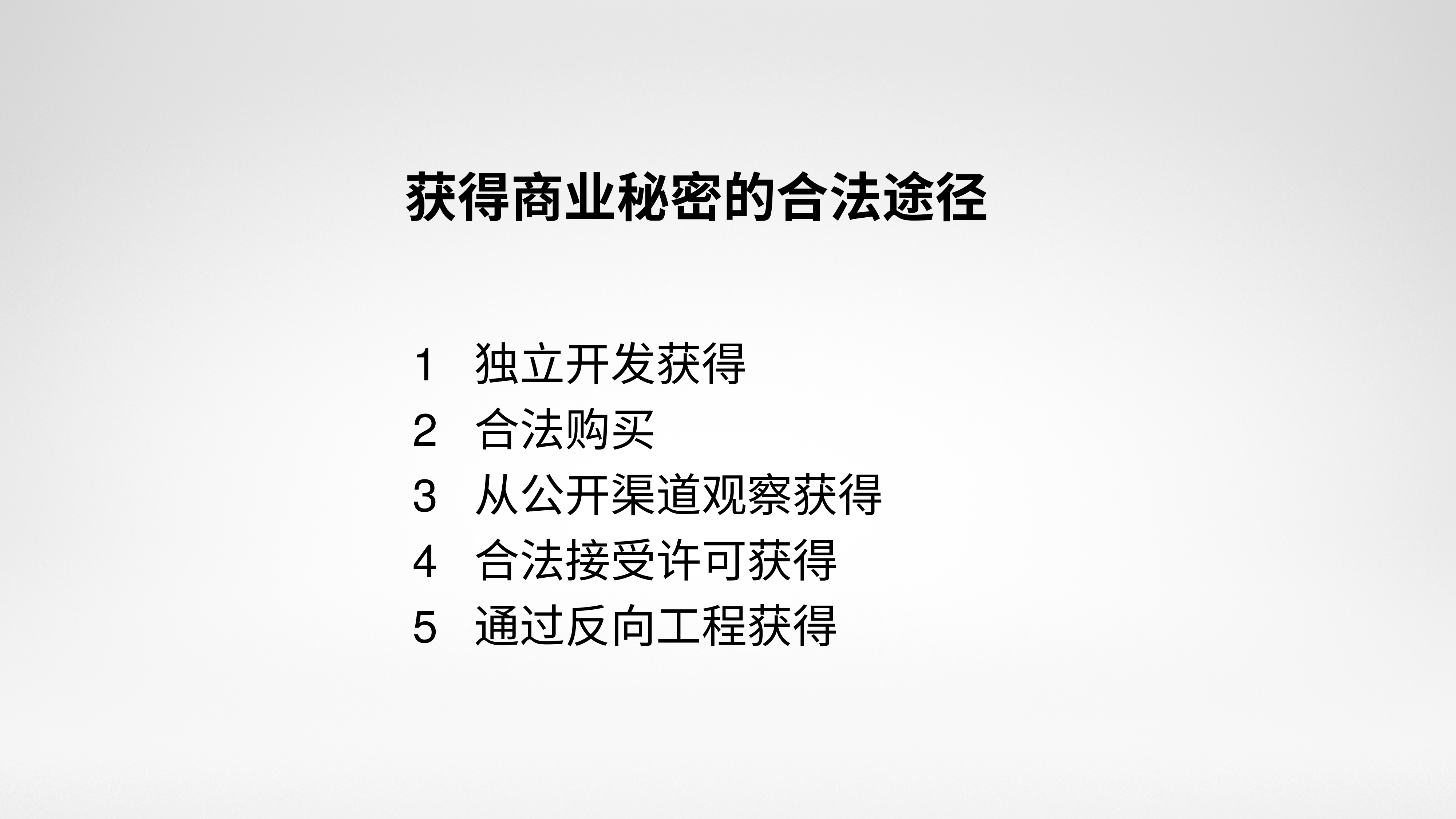

获得商业秘密的合法途径
1  独立开发获得
2  合法购买
3  从公开渠道观察获得
4  合法接受许可获得
5  通过反向工程获得